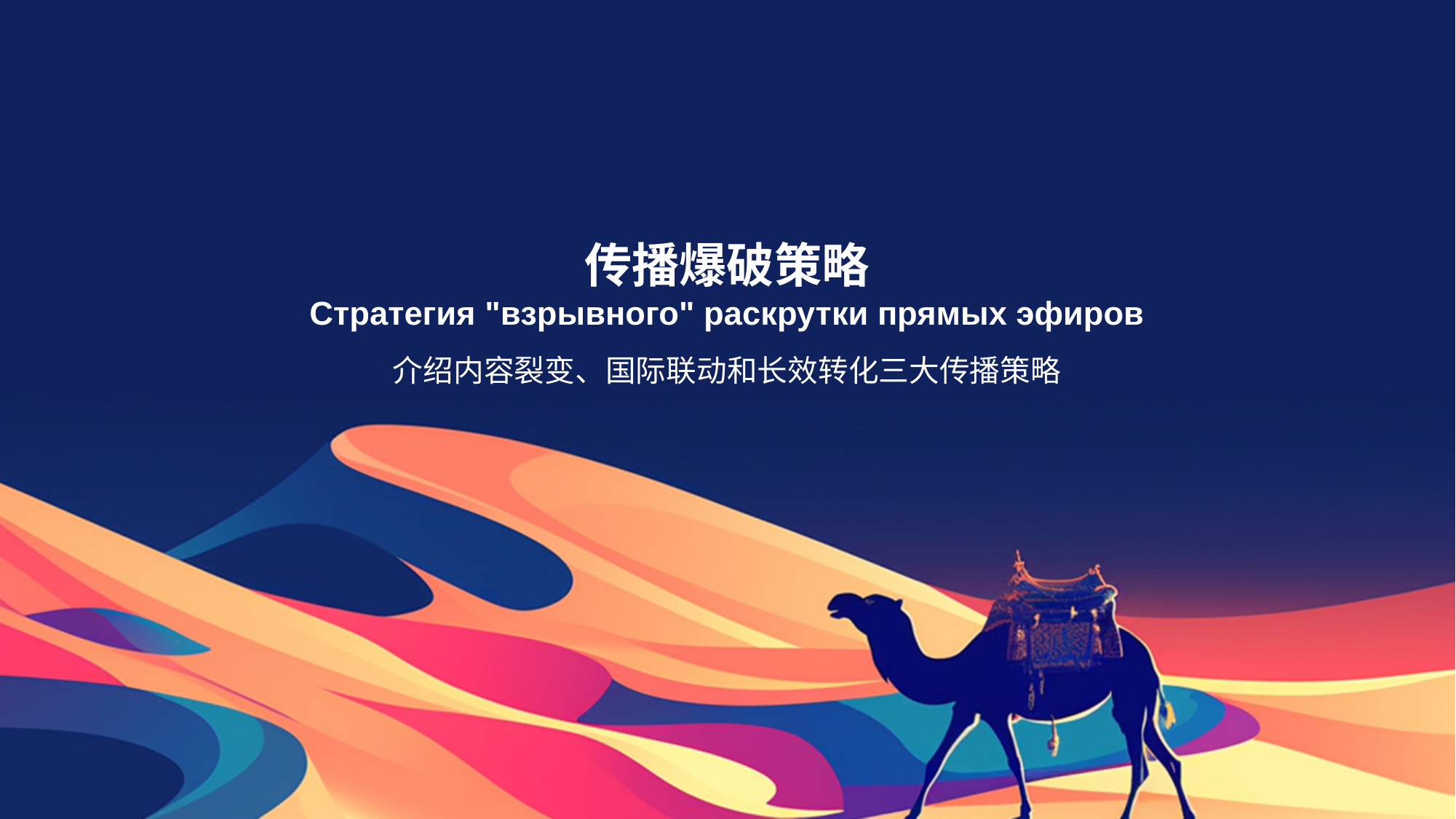

# 传播爆破策略 Стратегия "взрывного" раскрутки прямых эфиров
介绍内容裂变、国际联动和长效转化三大传播策略